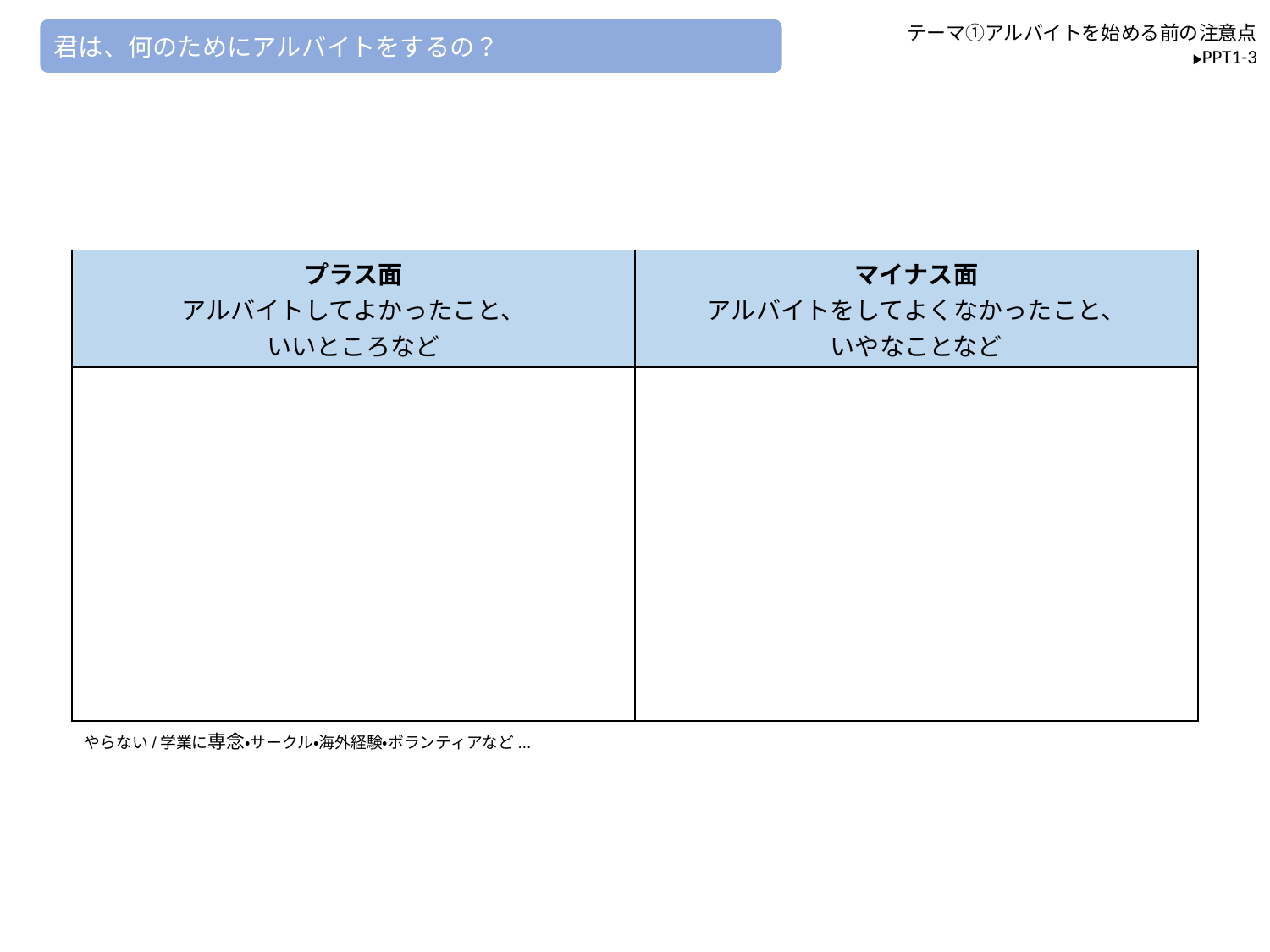

テーマ①アルバイトを始める前の注意点
▶︎PPT1-3
君は、何のためにアルバイトをするの？
| プラス面 アルバイトしてよかったこと、 いいところなど | マイナス面 アルバイトをしてよくなかったこと、 いやなことなど |
| --- | --- |
|  |  |
やらない/学業に専念・サークル・海外経験・ボランティアなど...